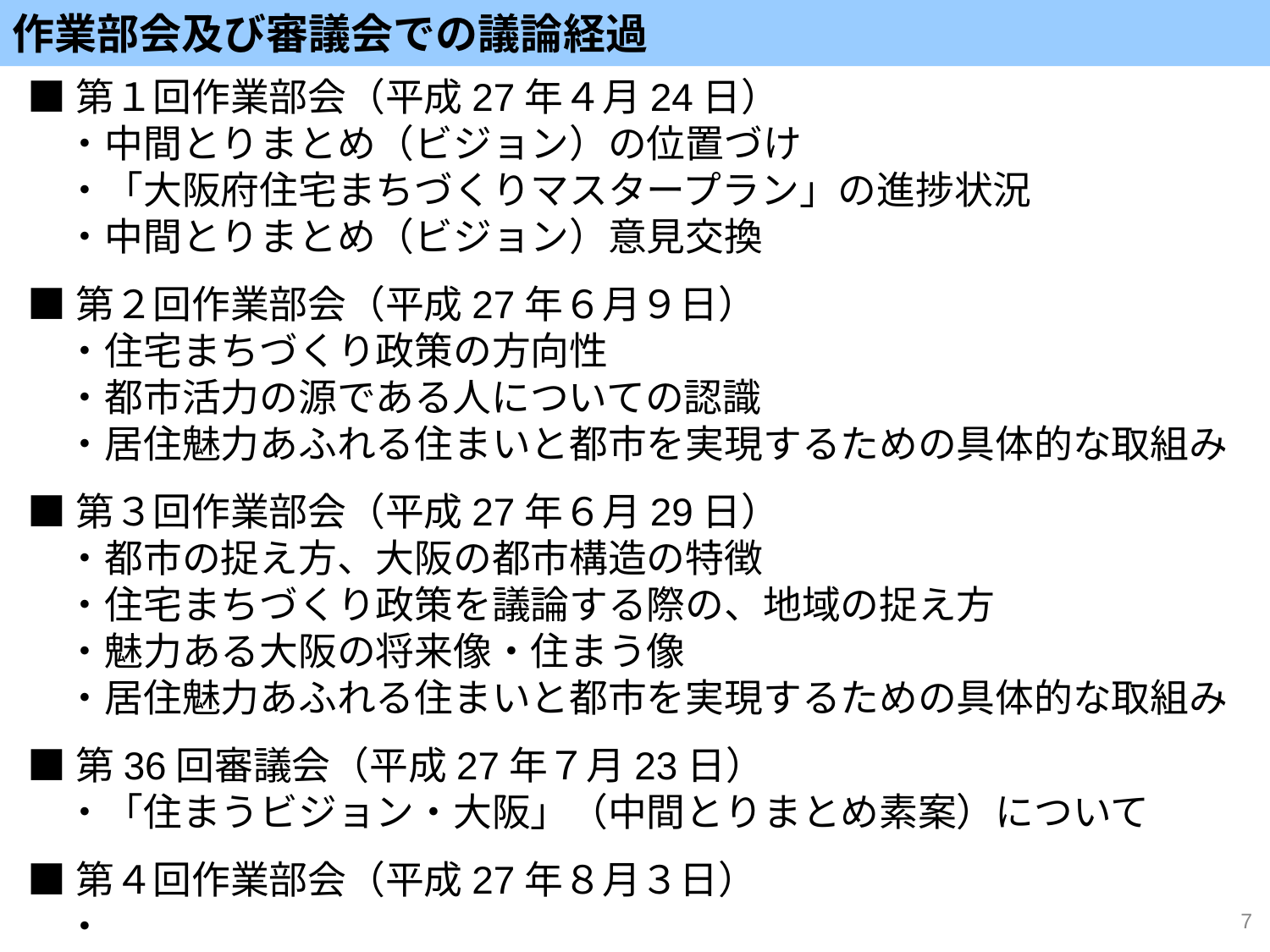

作業部会及び審議会での議論経過
■第１回作業部会（平成27年４月24日）
　・中間とりまとめ（ビジョン）の位置づけ
　・「大阪府住宅まちづくりマスタープラン」の進捗状況
　・中間とりまとめ（ビジョン）意見交換
■第２回作業部会（平成27年６月９日）
　・住宅まちづくり政策の方向性
　・都市活力の源である人についての認識
　・居住魅力あふれる住まいと都市を実現するための具体的な取組み
■第３回作業部会（平成27年６月29日）
　・都市の捉え方、大阪の都市構造の特徴
　・住宅まちづくり政策を議論する際の、地域の捉え方
　・魅力ある大阪の将来像・住まう像
　・居住魅力あふれる住まいと都市を実現するための具体的な取組み
■第36回審議会（平成27年７月23日）
　・「住まうビジョン・大阪」（中間とりまとめ素案）について
■第４回作業部会（平成27年８月３日）
　・
7